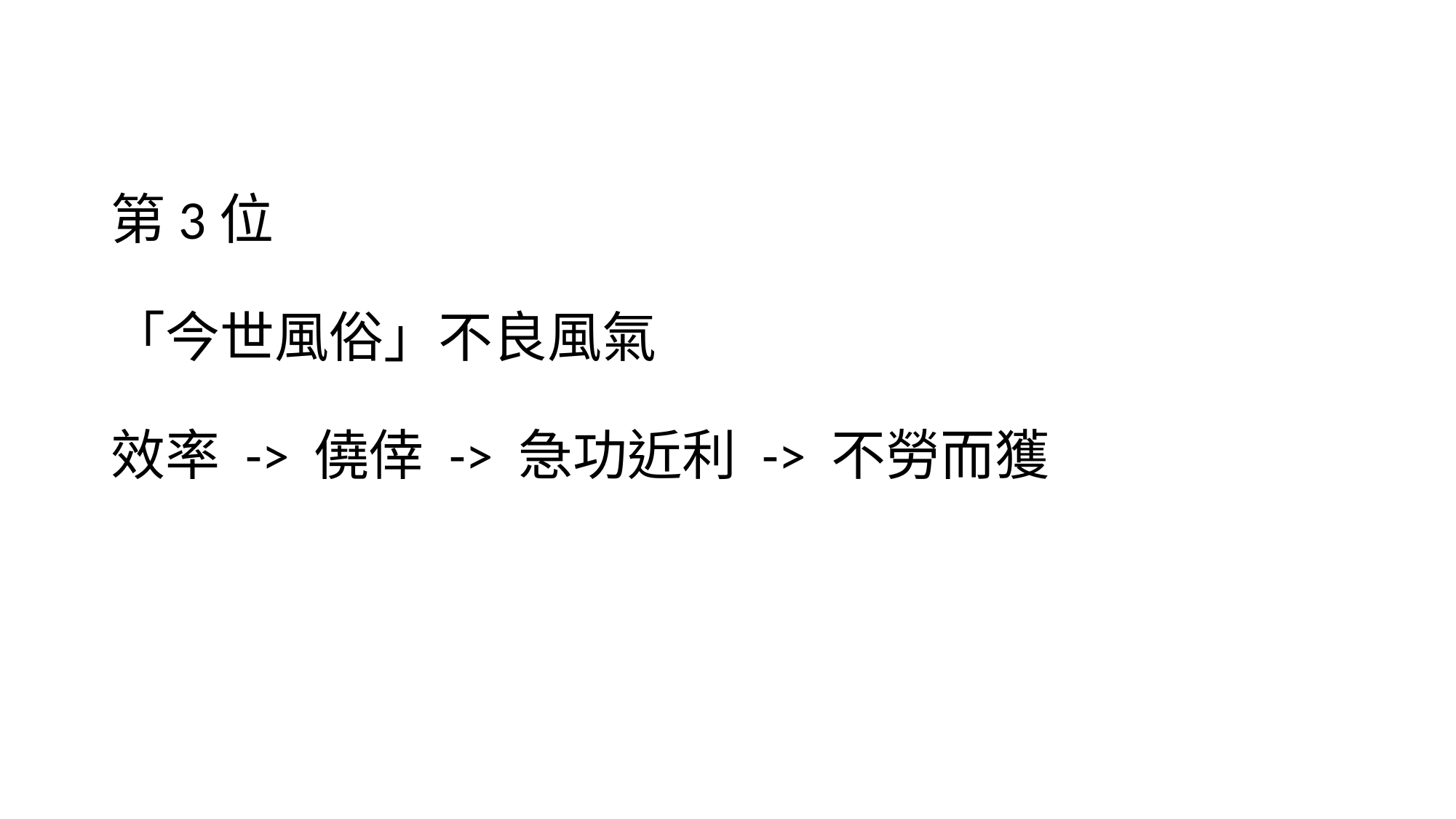

# 第3位 「今世風俗」不良風氣 效率 -> 僥倖 -> 急功近利 -> 不勞而獲